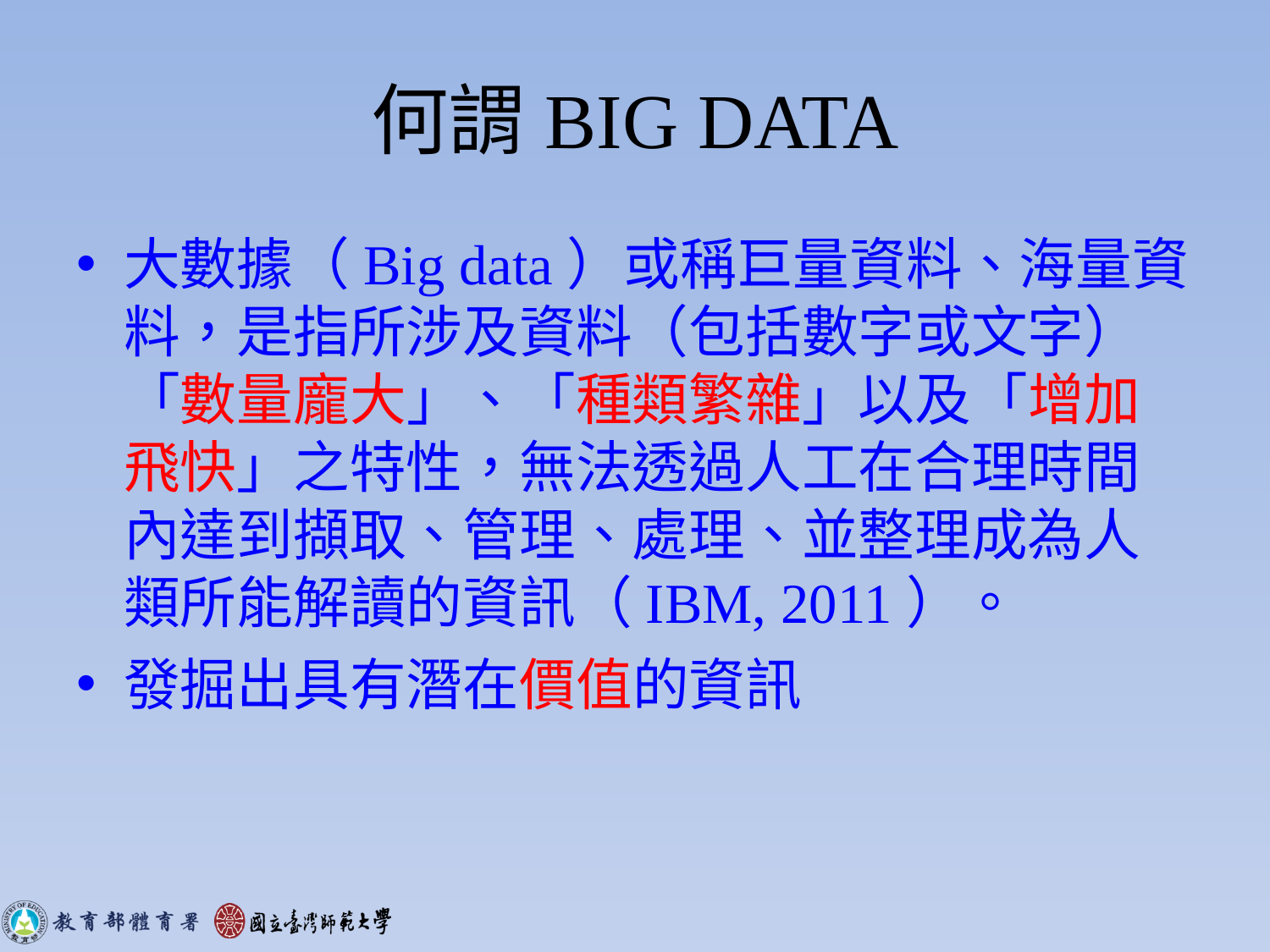

# 何謂BIG DATA
大數據（Big data）或稱巨量資料、海量資料，是指所涉及資料（包括數字或文字）「數量龐大」、「種類繁雜」以及「增加飛快」之特性，無法透過人工在合理時間內達到擷取、管理、處理、並整理成為人類所能解讀的資訊（IBM, 2011）。
發掘出具有潛在價值的資訊